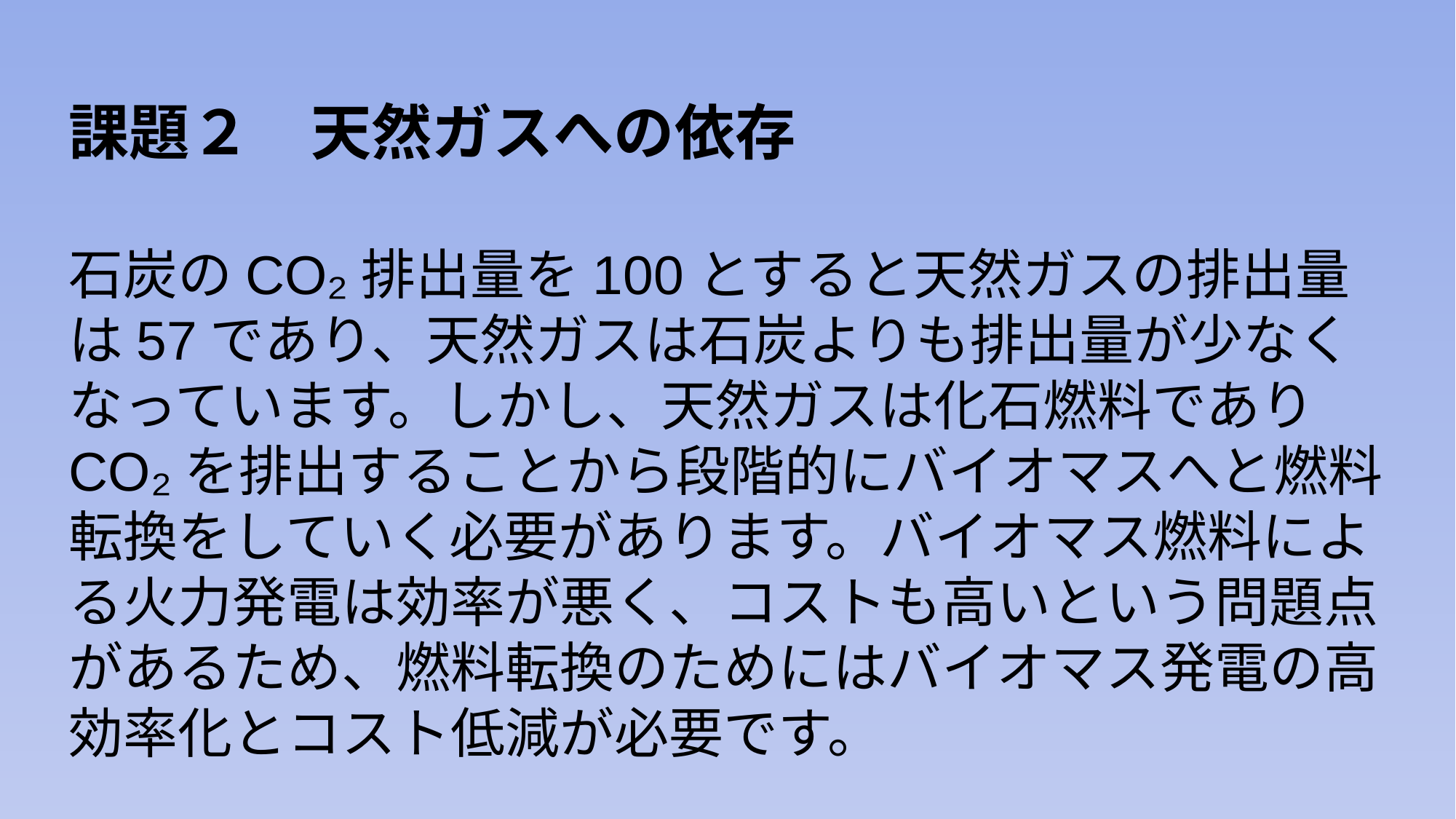

課題２　天然ガスへの依存

石炭のCO₂排出量を100とすると天然ガスの排出量は57であり、天然ガスは石炭よりも排出量が少なくなっています。しかし、天然ガスは化石燃料でありCO₂を排出することから段階的にバイオマスへと燃料転換をしていく必要があります。バイオマス燃料による火力発電は効率が悪く、コストも高いという問題点があるため、燃料転換のためにはバイオマス発電の高効率化とコスト低減が必要です。